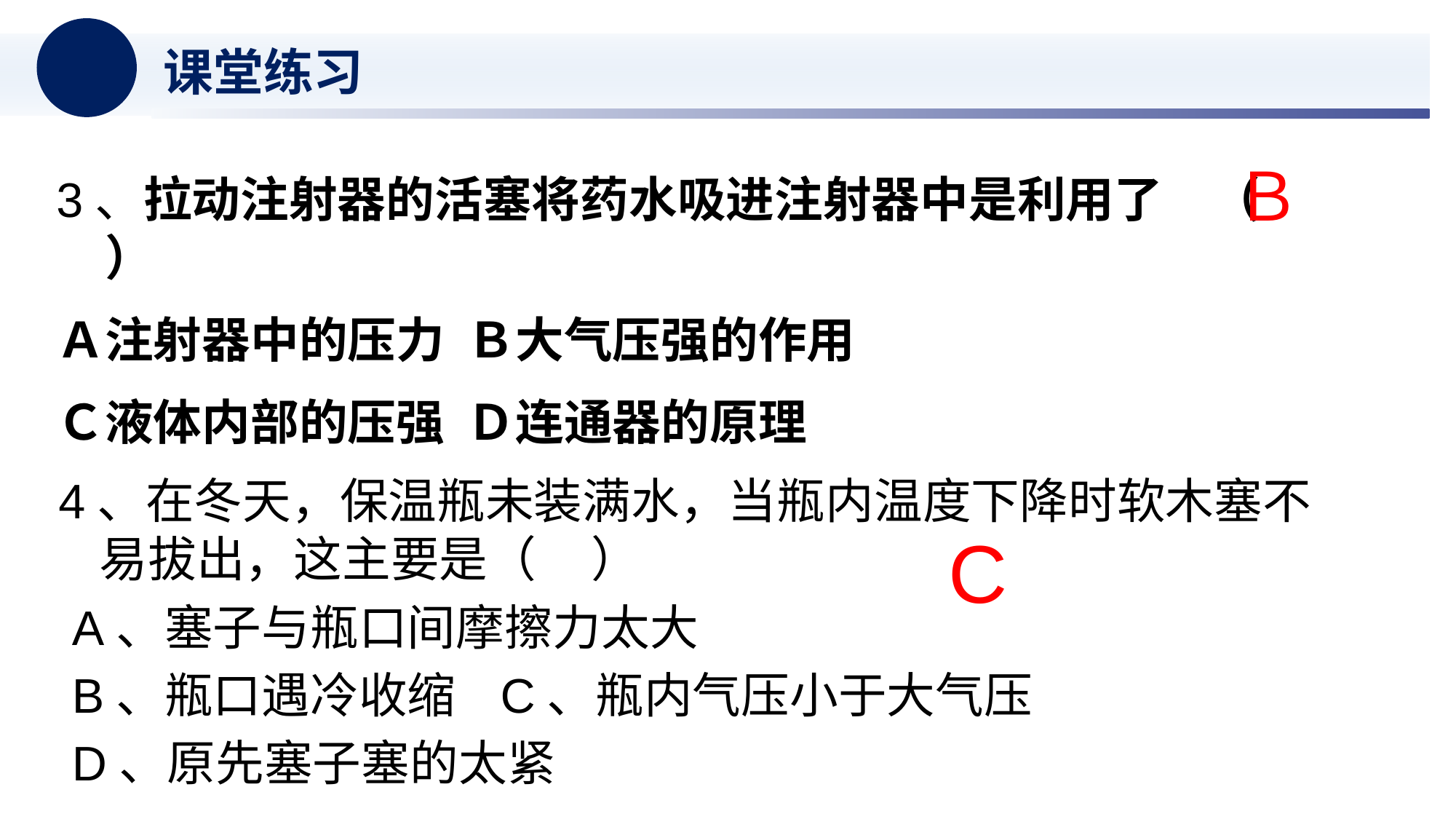

课堂练习

Ｂ
3、拉动注射器的活塞将药水吸进注射器中是利用了　（   　）
Ａ注射器中的压力  Ｂ大气压强的作用
Ｃ液体内部的压强  Ｄ连通器的原理
4、在冬天，保温瓶未装满水，当瓶内温度下降时软木塞不易拔出，这主要是（     ）
 A、塞子与瓶口间摩擦力太大
 B、瓶口遇冷收缩   C、瓶内气压小于大气压
 D、原先塞子塞的太紧
C